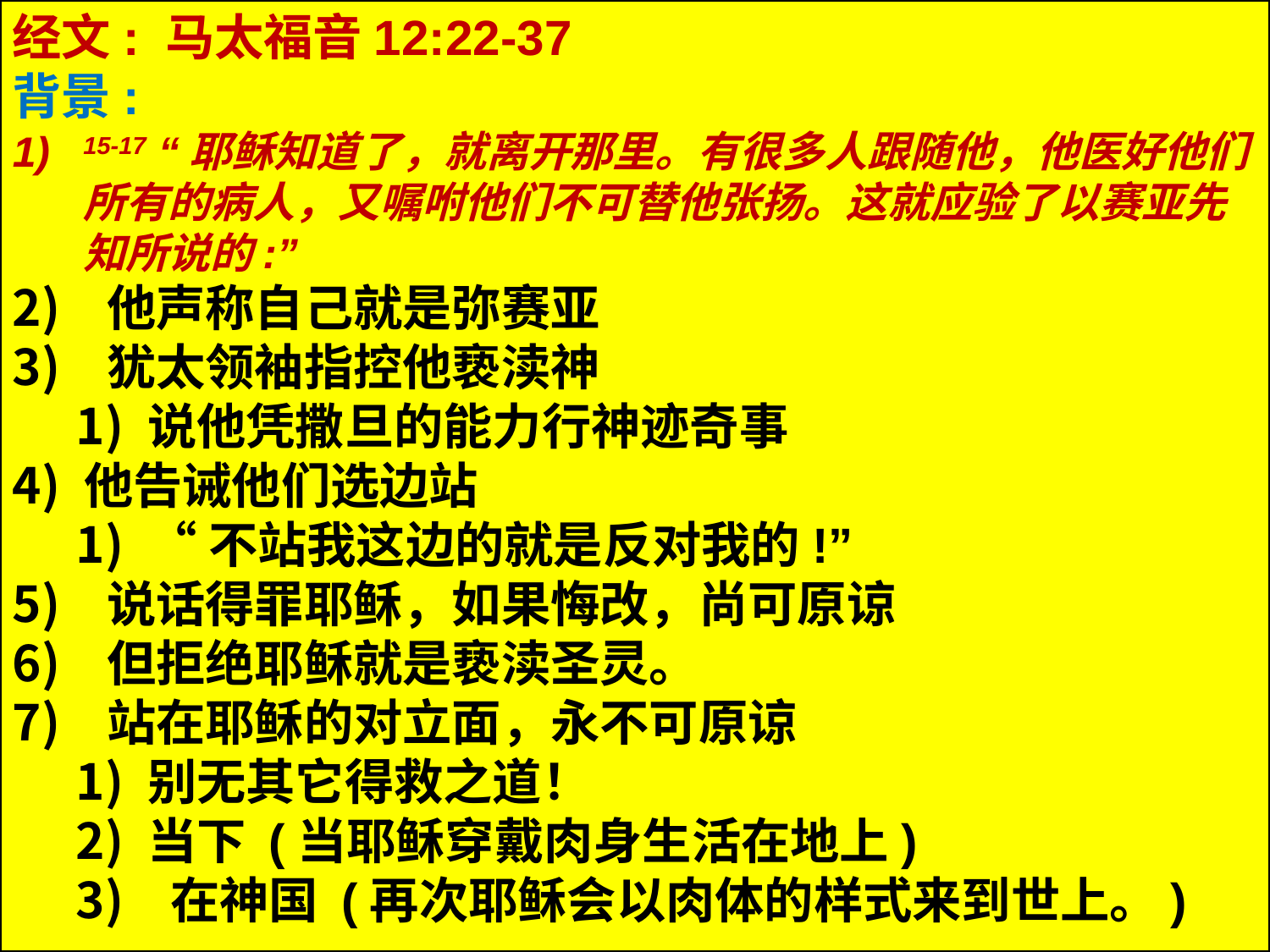

经文: 马太福音12:22-37
背景:
15-17 “耶稣知道了，就离开那里。有很多人跟随他，他医好他们所有的病人，又嘱咐他们不可替他张扬。这就应验了以赛亚先知所说的:”
 他声称自己就是弥赛亚
 犹太领袖指控他亵渎神
说他凭撒旦的能力行神迹奇事
他告诫他们选边站
“不站我这边的就是反对我的!”
 说话得罪耶稣，如果悔改，尚可原谅
 但拒绝耶稣就是亵渎圣灵。
 站在耶稣的对立面，永不可原谅
别无其它得救之道！
当下 (当耶稣穿戴肉身生活在地上)
 在神国 (再次耶稣会以肉体的样式来到世上。)